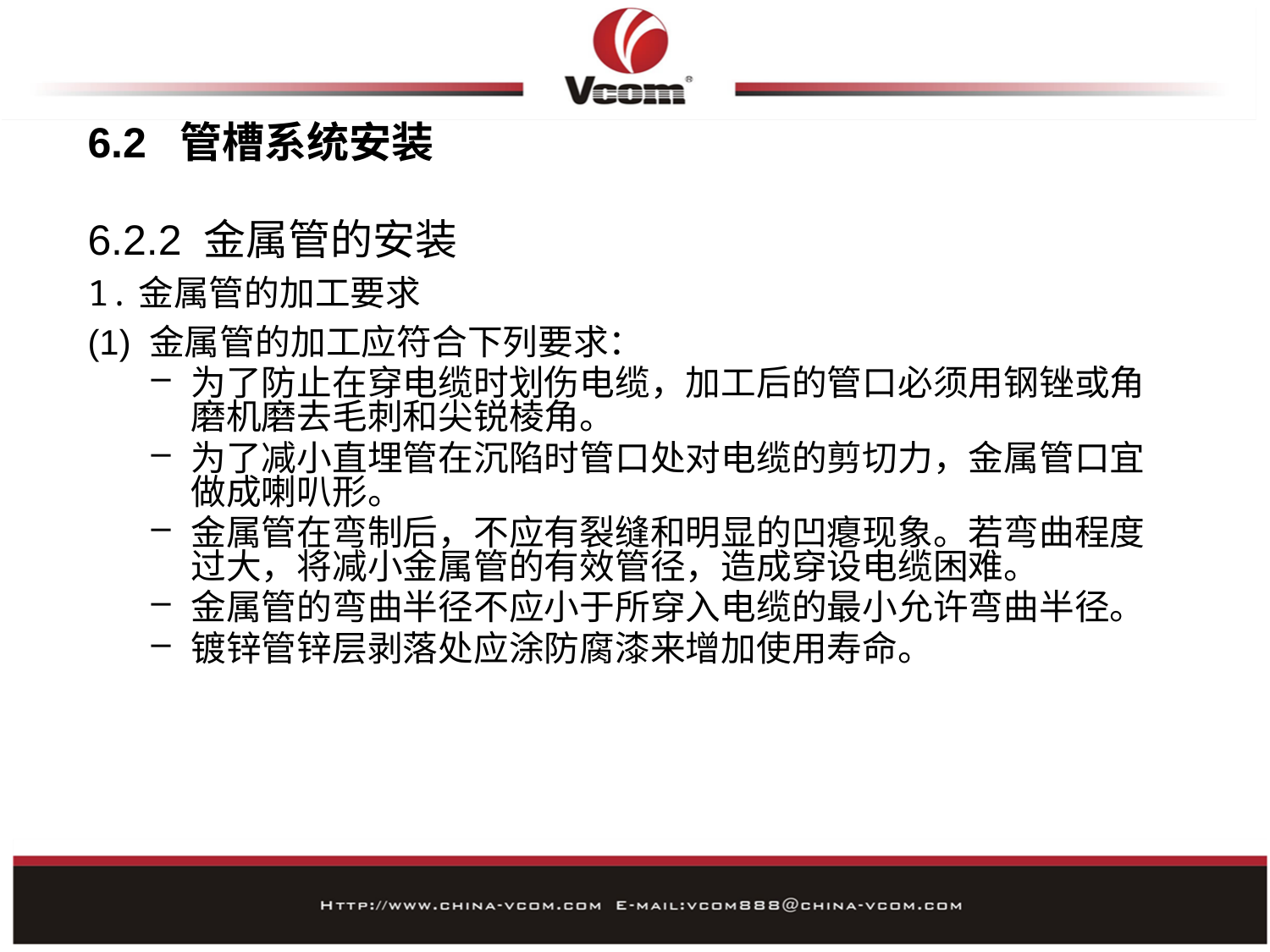

# 6.2  管槽系统安装
6.2.2 金属管的安装
1.金属管的加工要求
(1) 金属管的加工应符合下列要求：
为了防止在穿电缆时划伤电缆，加工后的管口必须用钢锉或角磨机磨去毛刺和尖锐棱角。
为了减小直埋管在沉陷时管口处对电缆的剪切力，金属管口宜做成喇叭形。
金属管在弯制后，不应有裂缝和明显的凹瘪现象。若弯曲程度过大，将减小金属管的有效管径，造成穿设电缆困难。
金属管的弯曲半径不应小于所穿入电缆的最小允许弯曲半径。
镀锌管锌层剥落处应涂防腐漆来增加使用寿命。